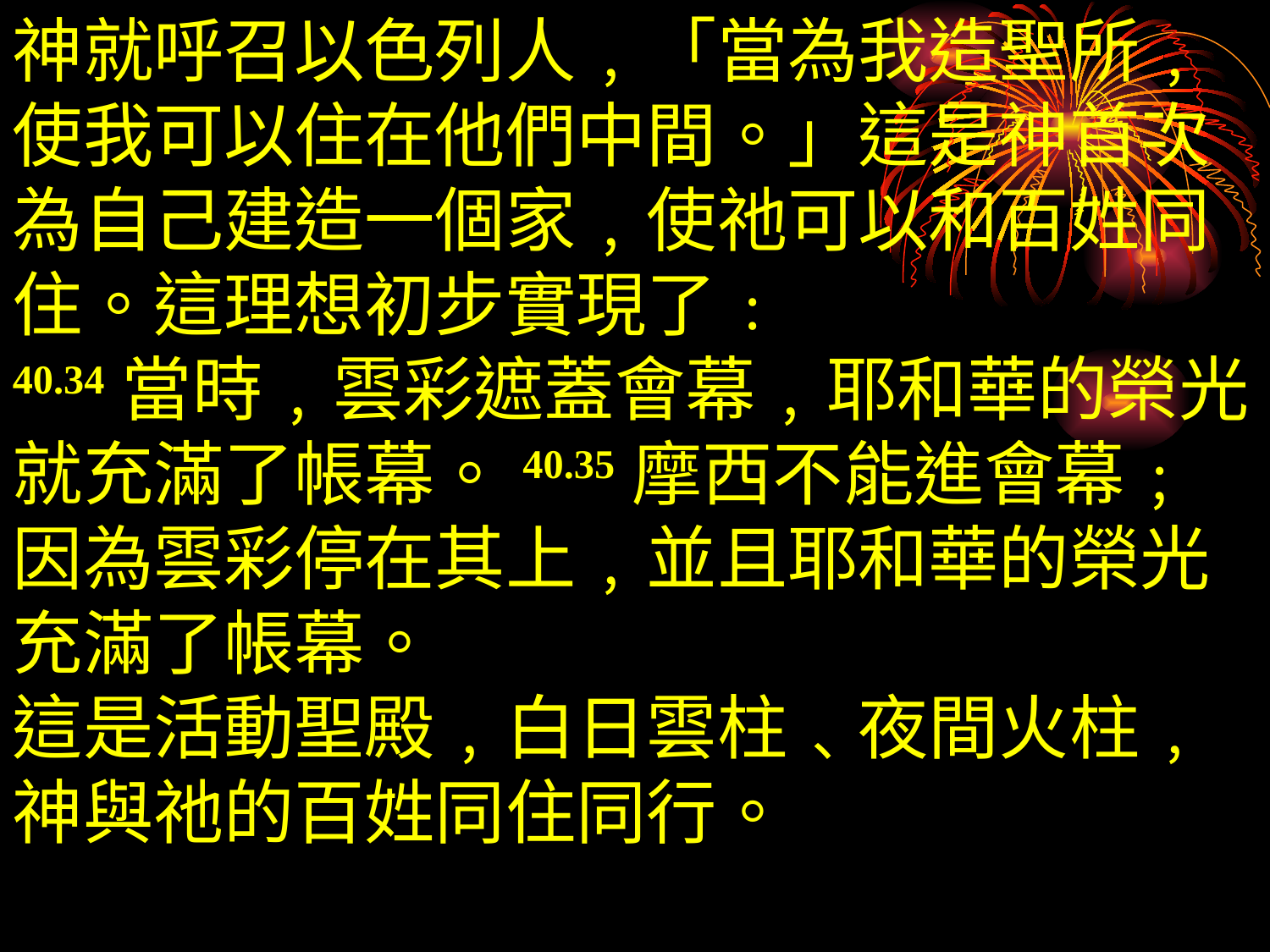

神就呼召以色列人﹐「當為我造聖所﹐使我可以住在他們中間。」這是神首次為自己建造一個家﹐使祂可以和百姓同住。這理想初步實現了﹕
40.34當時﹐雲彩遮蓋會幕﹐耶和華的榮光就充滿了帳幕。40.35摩西不能進會幕﹔因為雲彩停在其上﹐並且耶和華的榮光充滿了帳幕。
這是活動聖殿﹐白日雲柱﹑夜間火柱﹐神與祂的百姓同住同行。